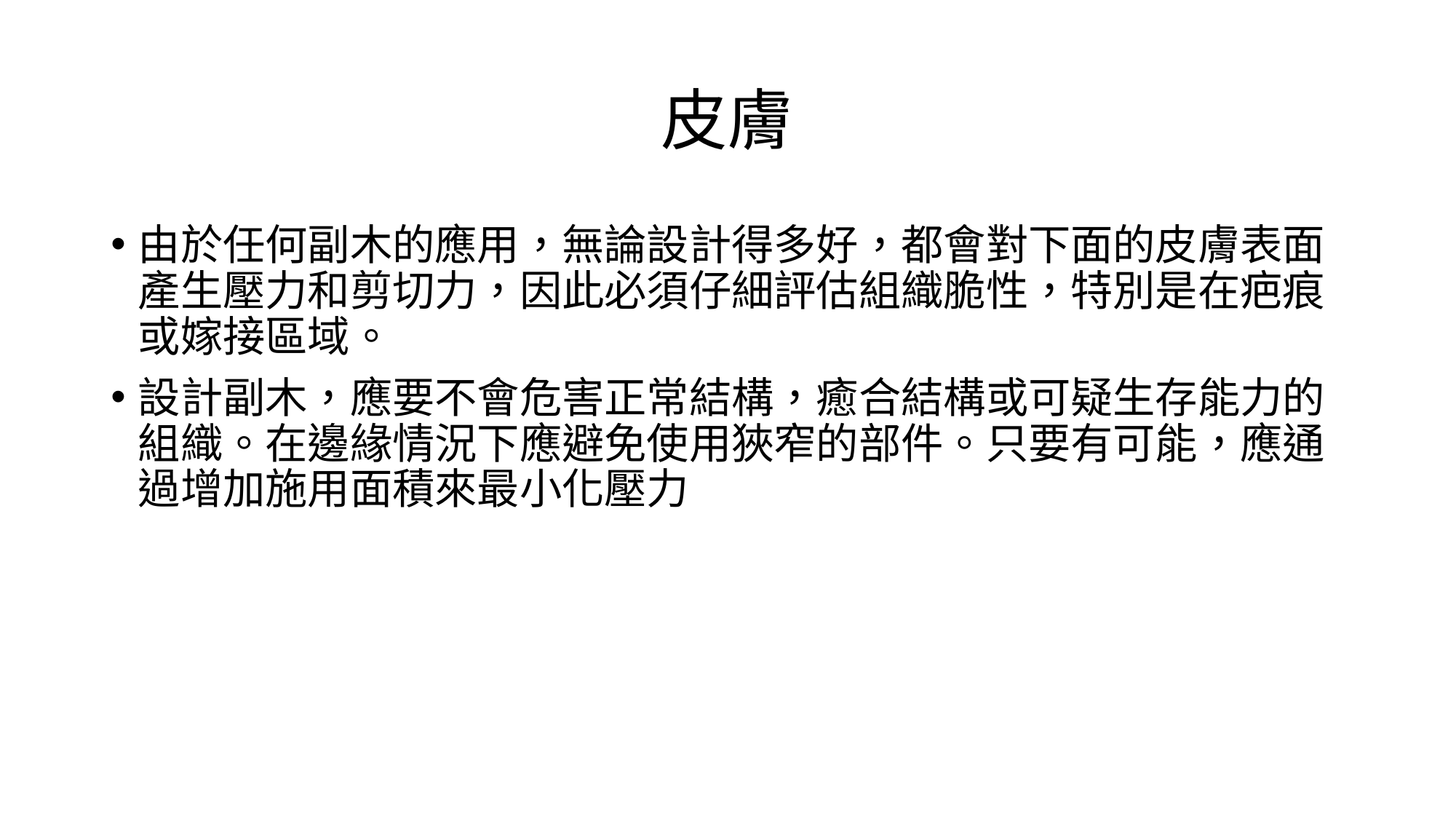

# 皮膚
由於任何副木的應用，無論設計得多好，都會對下面的皮膚表面產生壓力和剪切力，因此必須仔細評估組織脆性，特別是在疤痕或嫁接區域。
設計副木，應要不會危害正常結構，癒合結構或可疑生存能力的組織。在邊緣情況下應避免使用狹窄的部件。只要有可能，應通過增加施用面積來最小化壓力